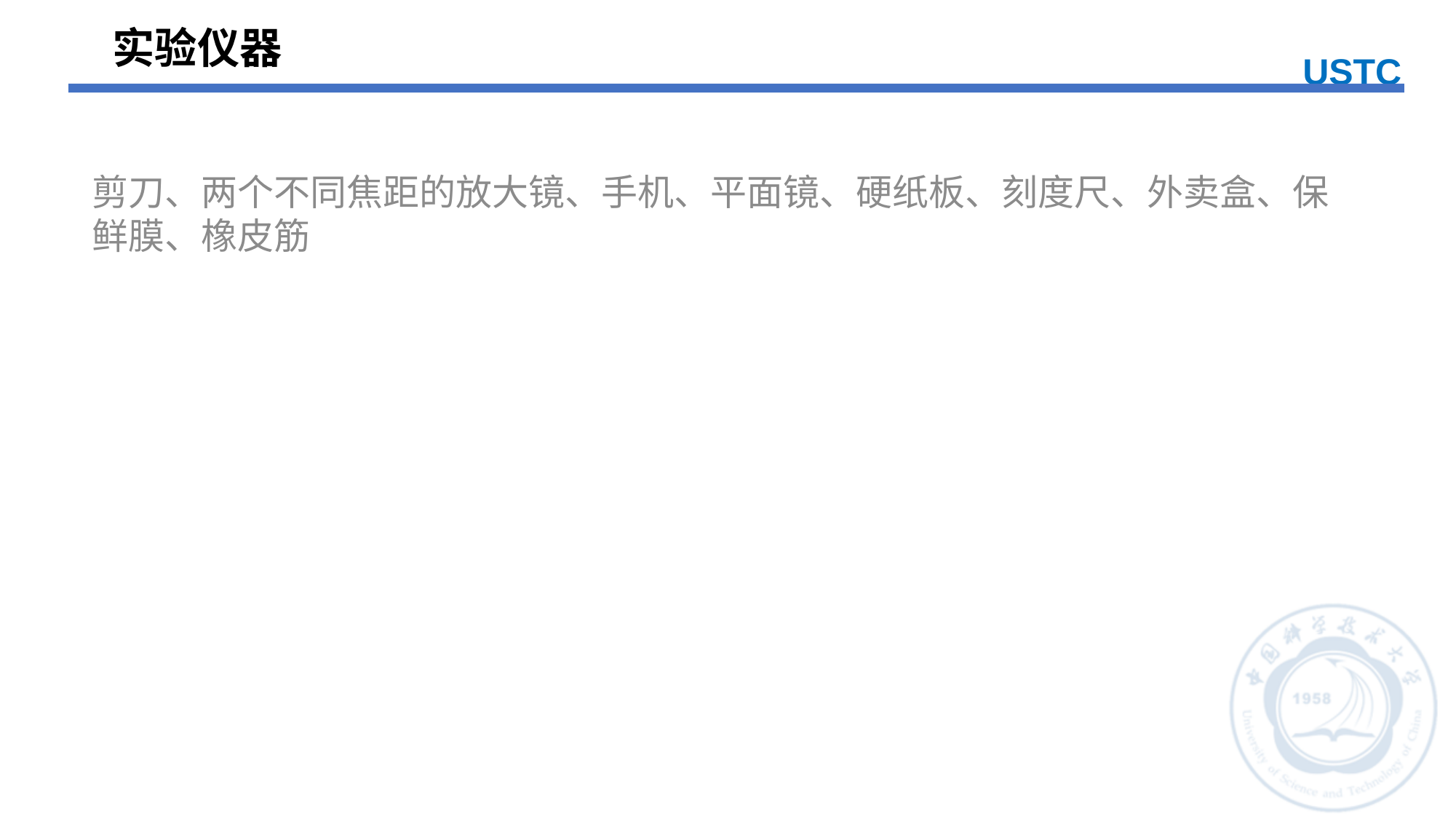

实验仪器
USTC

剪刀、两个不同焦距的放大镜、手机、平面镜、硬纸板、刻度尺、外卖盒、保鲜膜、橡皮筋